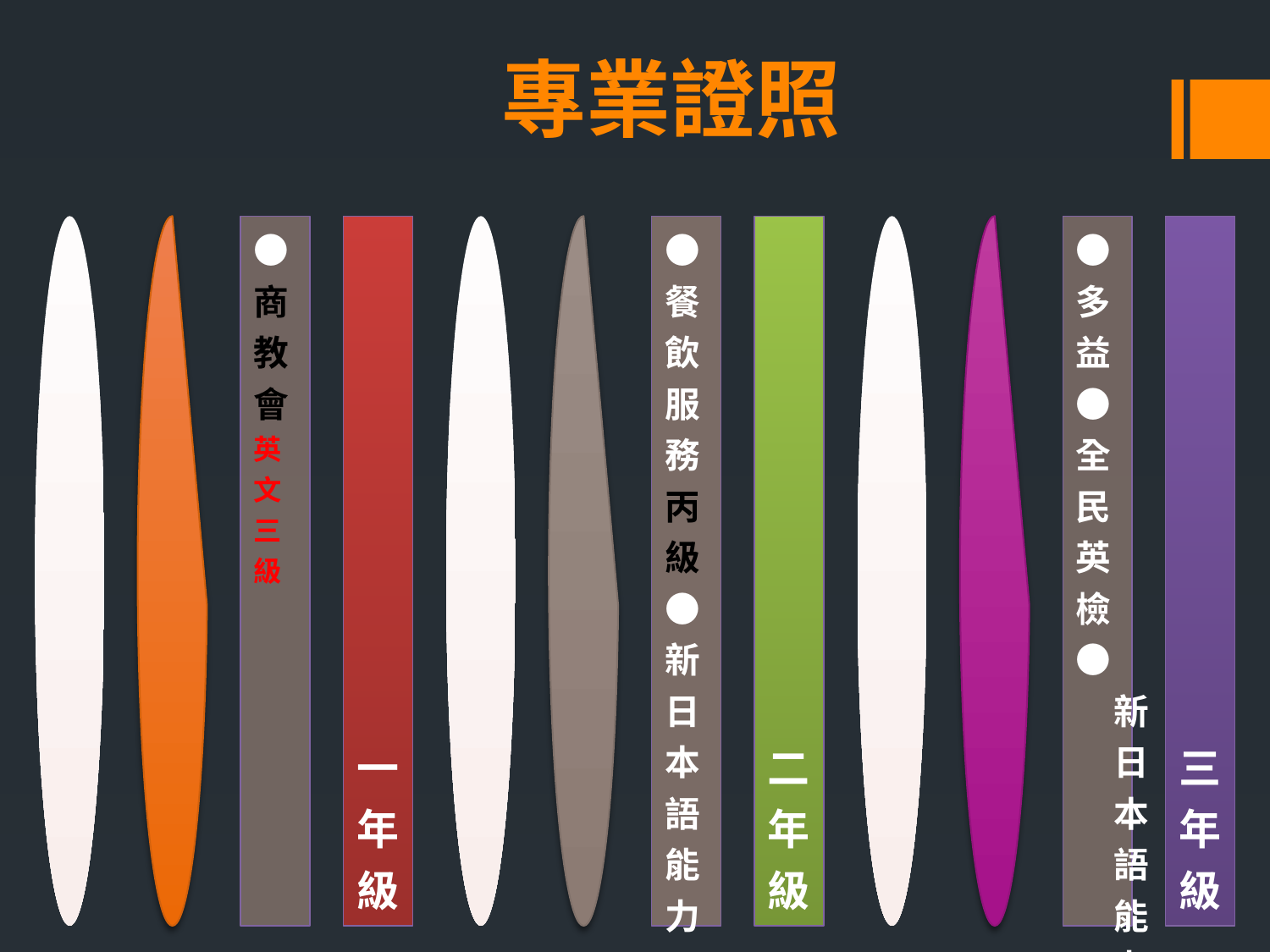

專業證照
一年級
二年級
●全民英檢
●餐飲服務丙級
●商教會英文三級
●新日本語能力
●全民英檢
●多益